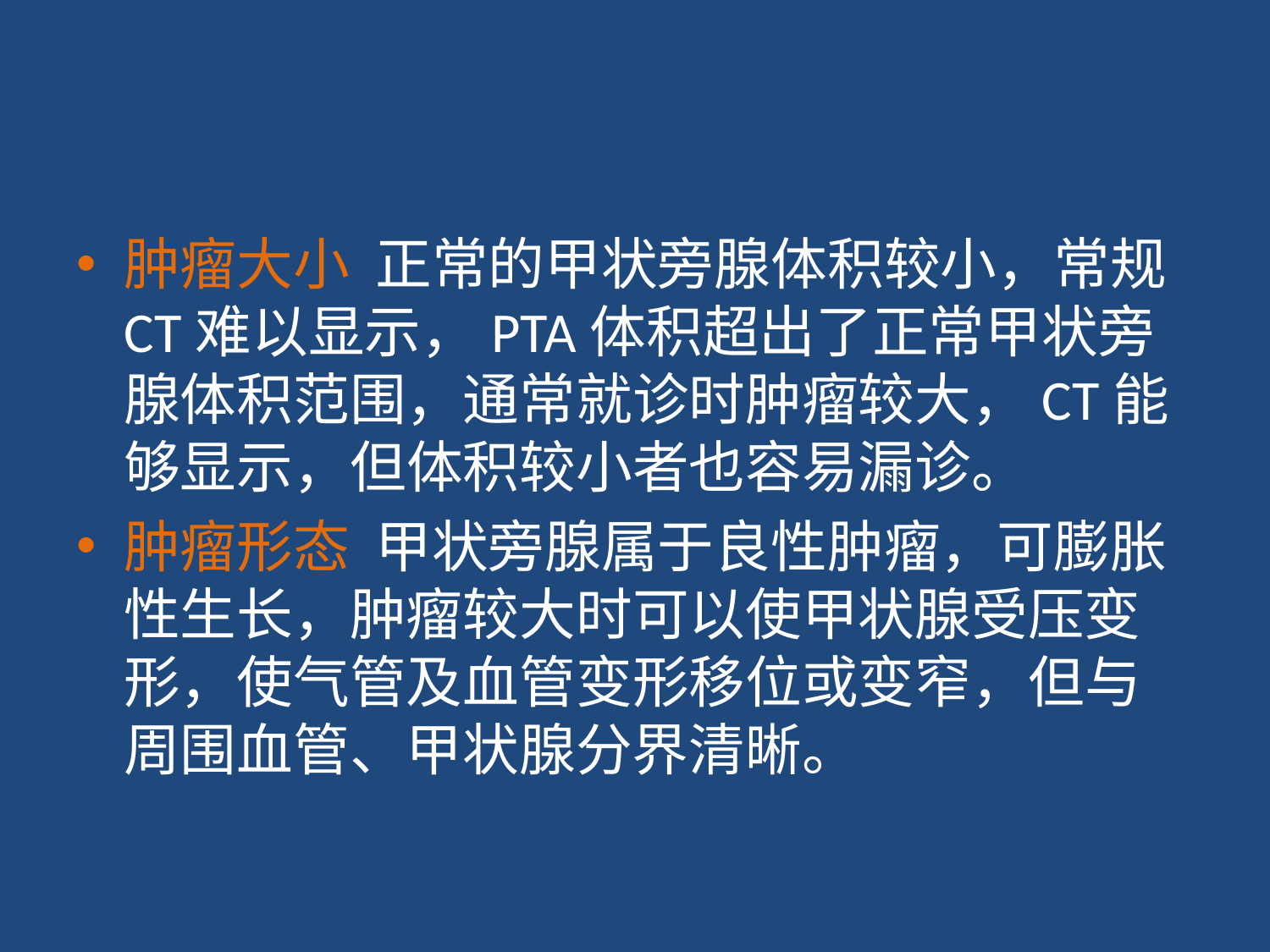

#
肿瘤大小  正常的甲状旁腺体积较小，常规CT难以显示，PTA体积超出了正常甲状旁腺体积范围，通常就诊时肿瘤较大，CT能够显示，但体积较小者也容易漏诊。
肿瘤形态  甲状旁腺属于良性肿瘤，可膨胀性生长，肿瘤较大时可以使甲状腺受压变形，使气管及血管变形移位或变窄，但与周围血管、甲状腺分界清晰。